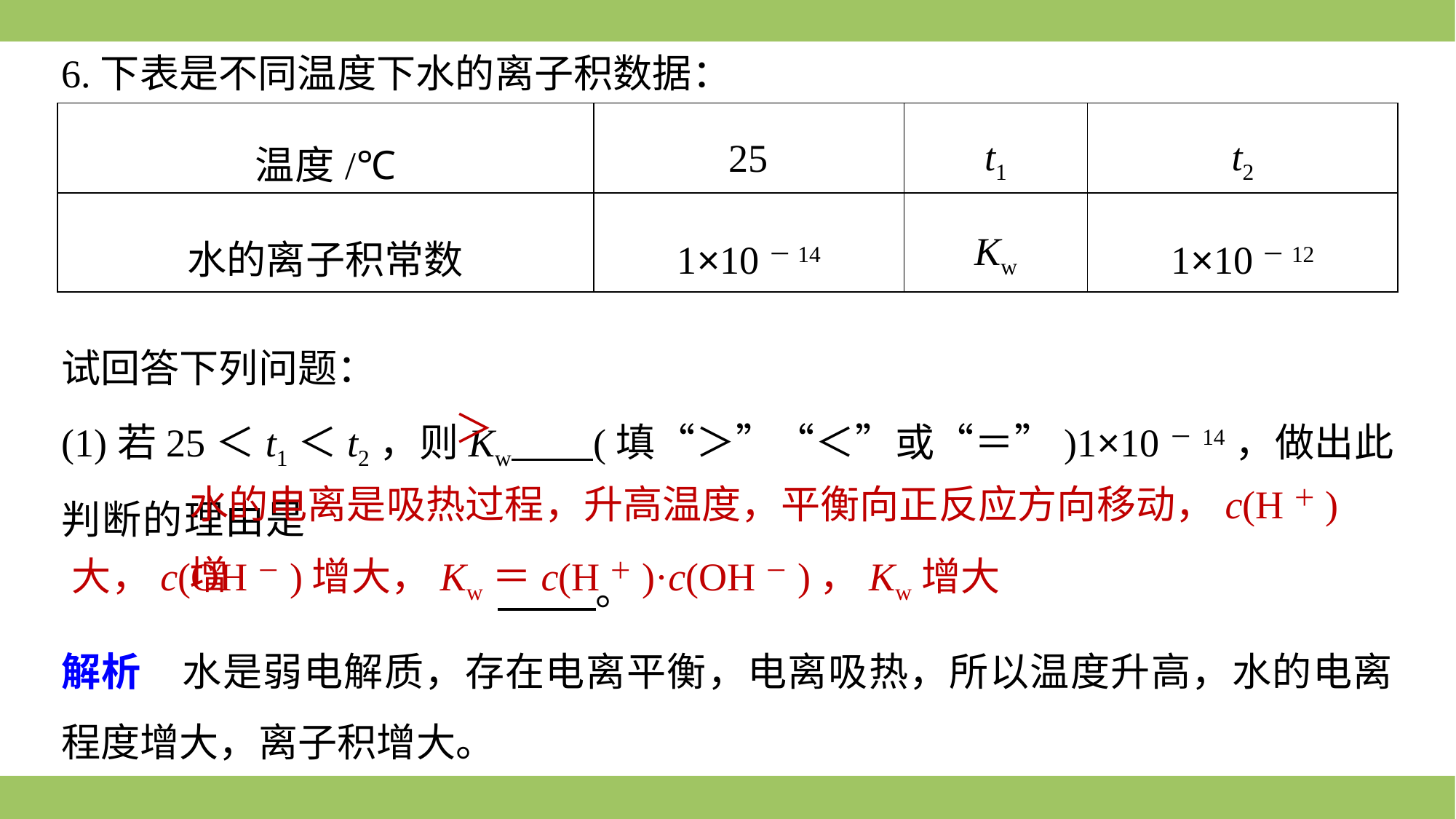

6.下表是不同温度下水的离子积数据：
| 温度/℃ | 25 | t1 | t2 |
| --- | --- | --- | --- |
| 水的离子积常数 | 1×10－14 | Kw | 1×10－12 |
试回答下列问题：
(1)若25＜t1＜t2，则Kw        (填“＞”“＜”或“＝”)1×10－14，做出此判断的理由是														           。
＞
水的电离是吸热过程，升高温度，平衡向正反应方向移动，c(H＋)增
大，c(OH－)增大，Kw＝c(H＋)·c(OH－)，Kw增大
解析　水是弱电解质，存在电离平衡，电离吸热，所以温度升高，水的电离程度增大，离子积增大。